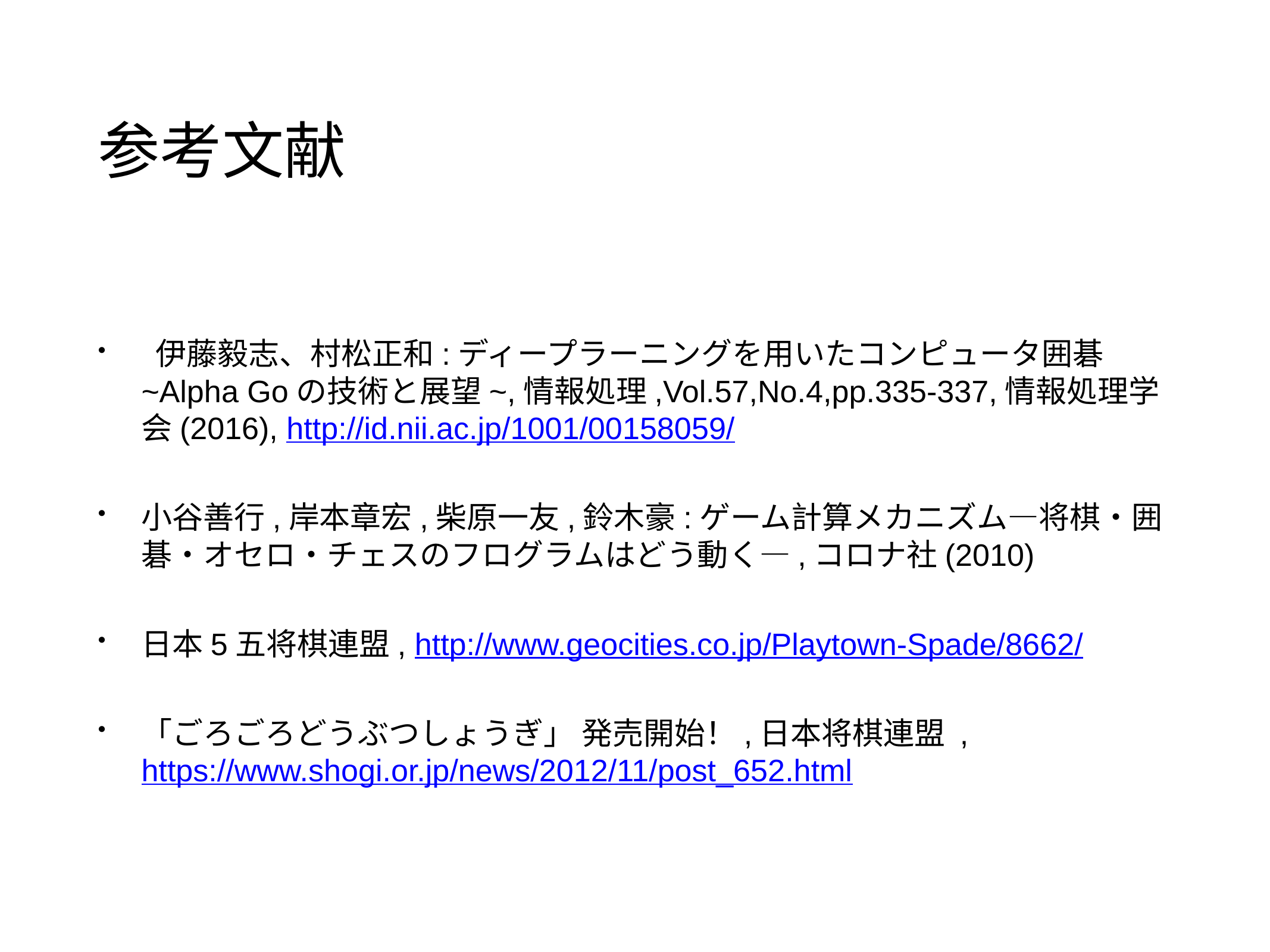

# 参考文献
 伊藤毅志、村松正和:ディープラーニングを用いたコンピュータ囲碁~Alpha Goの技術と展望~,情報処理,Vol.57,No.4,pp.335-337,情報処理学会(2016), http://id.nii.ac.jp/1001/00158059/
小谷善行,岸本章宏,柴原一友,鈴木豪:ゲーム計算メカニズム―将棋・囲碁・オセロ・チェスのフログラムはどう動く―,コロナ社(2010)
日本5五将棋連盟, http://www.geocities.co.jp/Playtown-Spade/8662/
「ごろごろどうぶつしょうぎ」 発売開始！,日本将棋連盟 , https://www.shogi.or.jp/news/2012/11/post_652.html